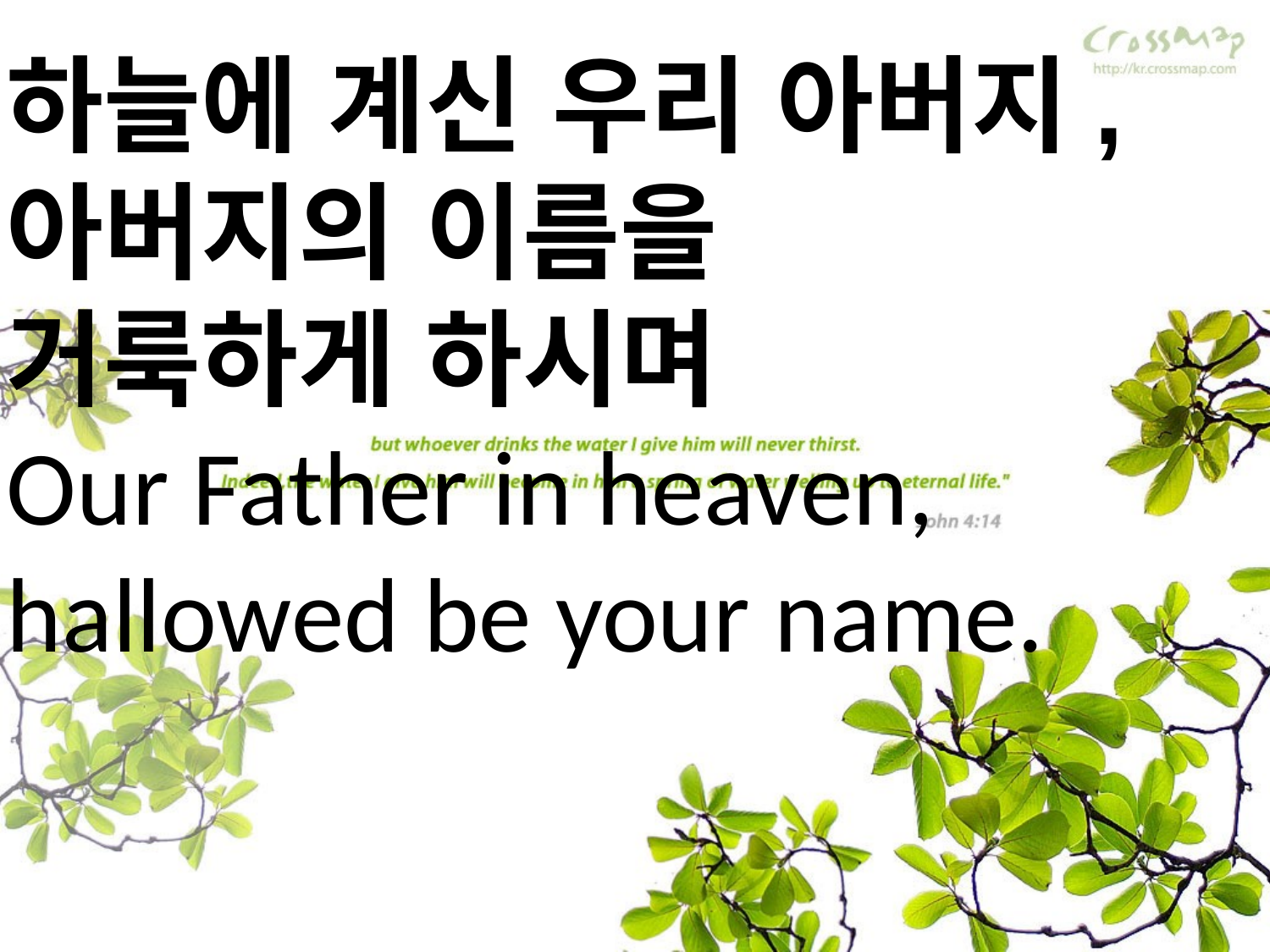

하늘에 계신 우리 아버지,
아버지의 이름을
거룩하게 하시며
Our Father in heaven,
hallowed be your name.